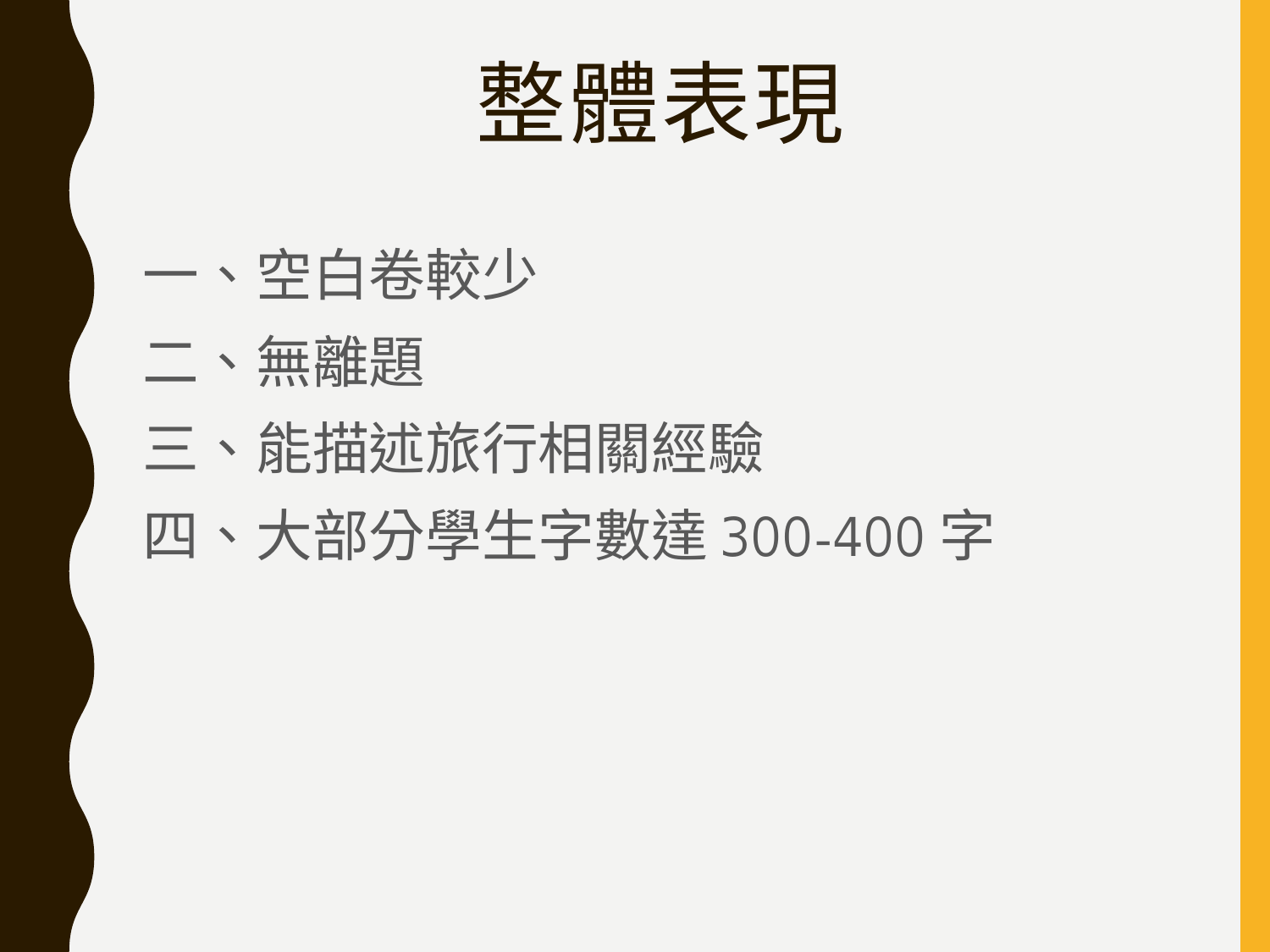

# 整體表現
一、空白卷較少
二、無離題
三、能描述旅行相關經驗
四、大部分學生字數達300-400字